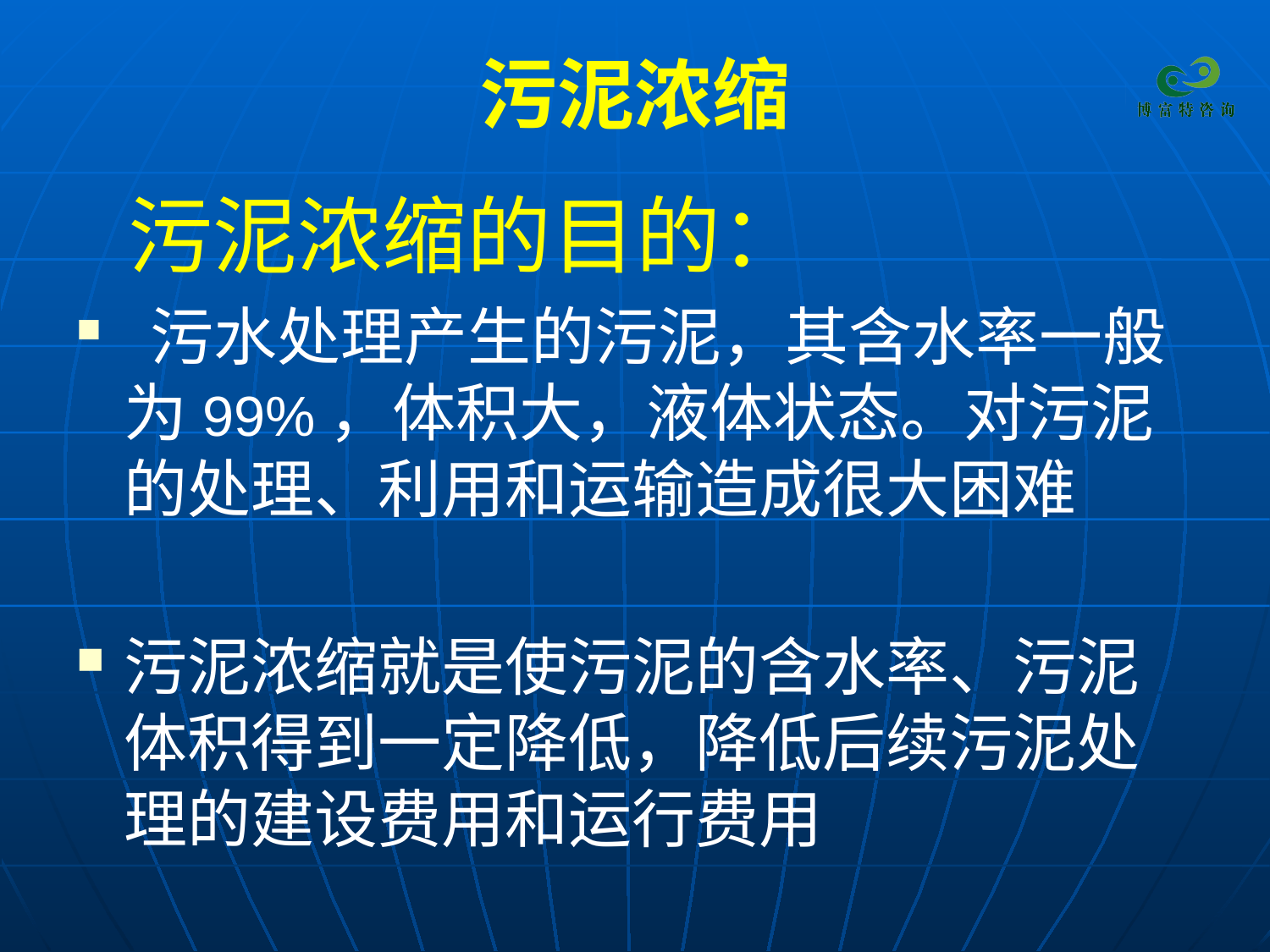

# 污泥浓缩
   污泥浓缩的目的：
 污水处理产生的污泥，其含水率一般为99%，体积大，液体状态。对污泥的处理、利用和运输造成很大困难

污泥浓缩就是使污泥的含水率、污泥体积得到一定降低，降低后续污泥处理的建设费用和运行费用